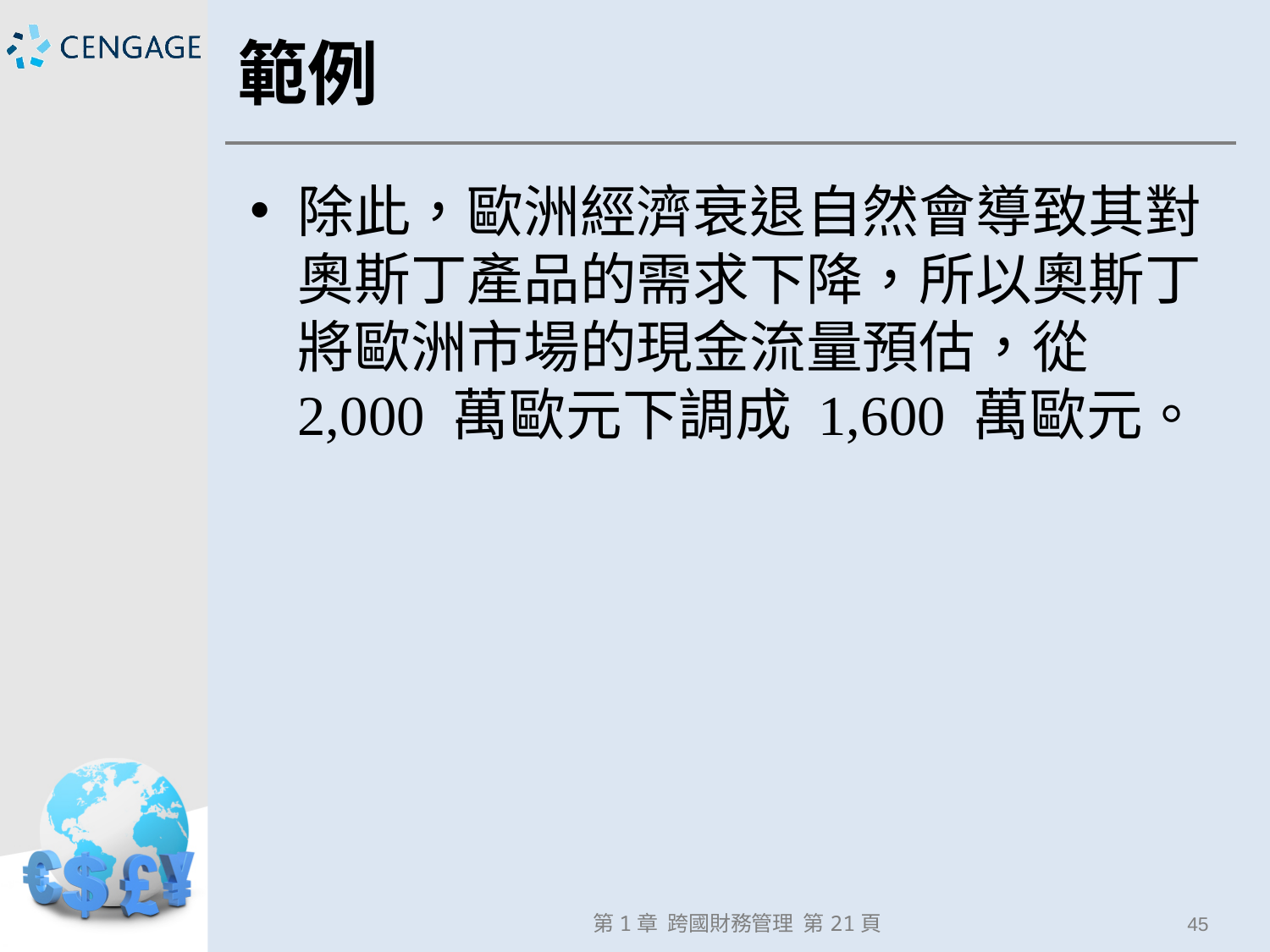

# 範例
除此，歐洲經濟衰退自然會導致其對奧斯丁產品的需求下降，所以奧斯丁將歐洲市場的現金流量預估，從 2,000 萬歐元下調成 1,600 萬歐元。
第1章  跨國財務管理  第21頁
45